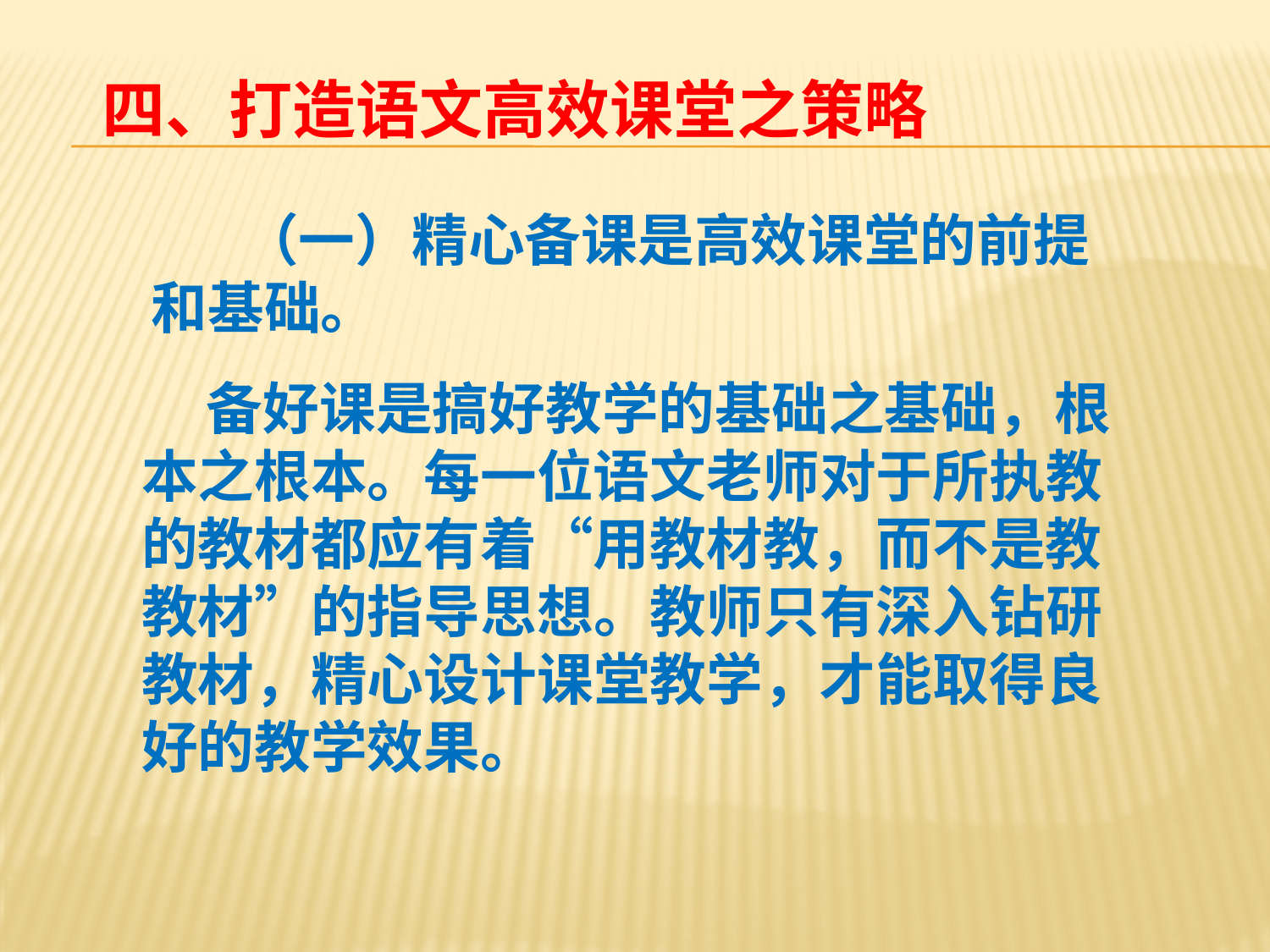

# 四、打造语文高效课堂之策略
      （一）精心备课是高效课堂的前提和基础。
    备好课是搞好教学的基础之基础，根本之根本。每一位语文老师对于所执教的教材都应有着“用教材教，而不是教教材”的指导思想。教师只有深入钻研教材，精心设计课堂教学，才能取得良好的教学效果。